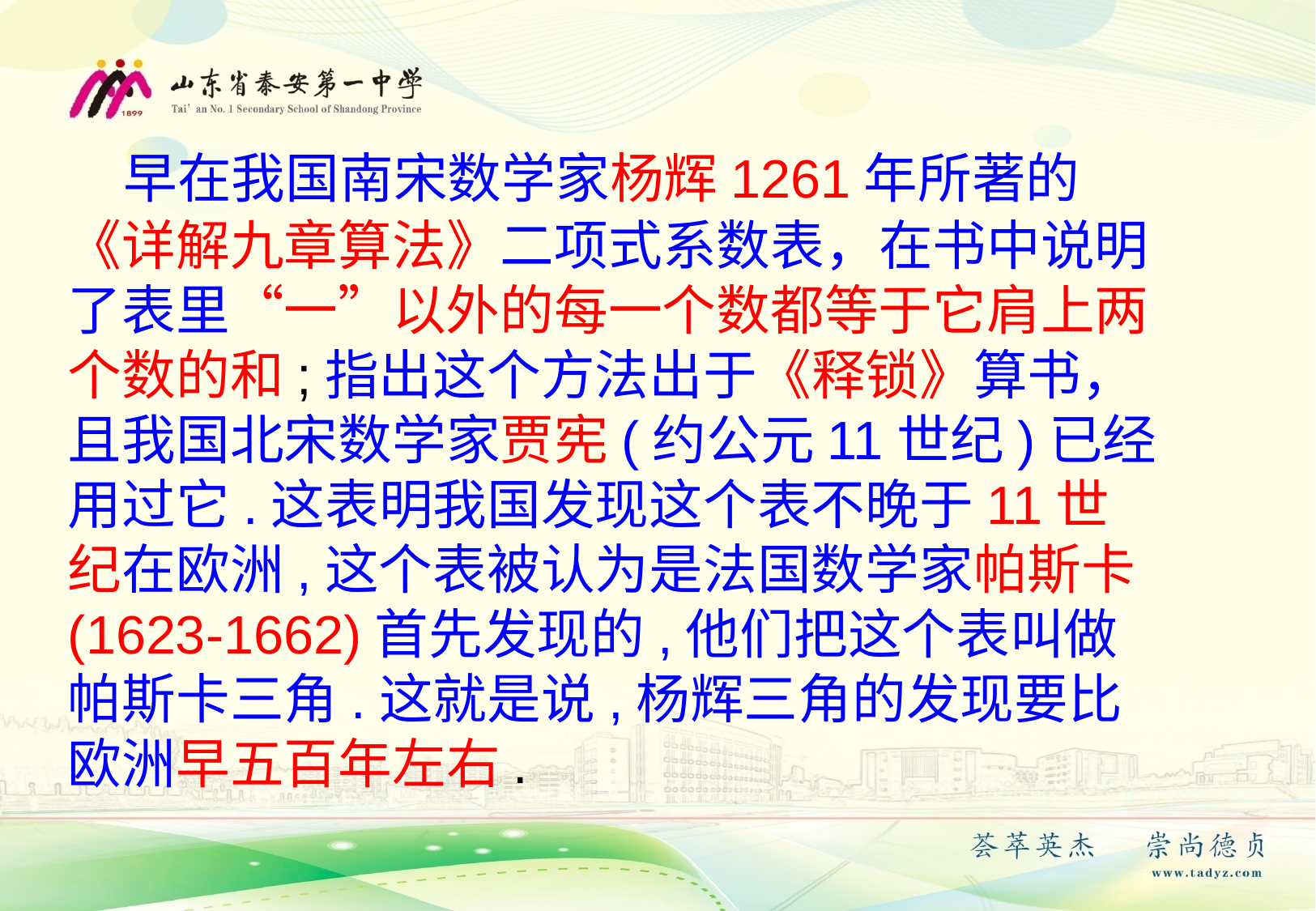

早在我国南宋数学家杨辉1261年所著的 《详解九章算法》二项式系数表，在书中说明了表里“一”以外的每一个数都等于它肩上两个数的和;指出这个方法出于《释锁》算书，且我国北宋数学家贾宪(约公元11世纪)已经用过它.这表明我国发现这个表不晚于11世纪在欧洲,这个表被认为是法国数学家帕斯卡(1623-1662)首先发现的,他们把这个表叫做帕斯卡三角.这就是说,杨辉三角的发现要比欧洲早五百年左右.